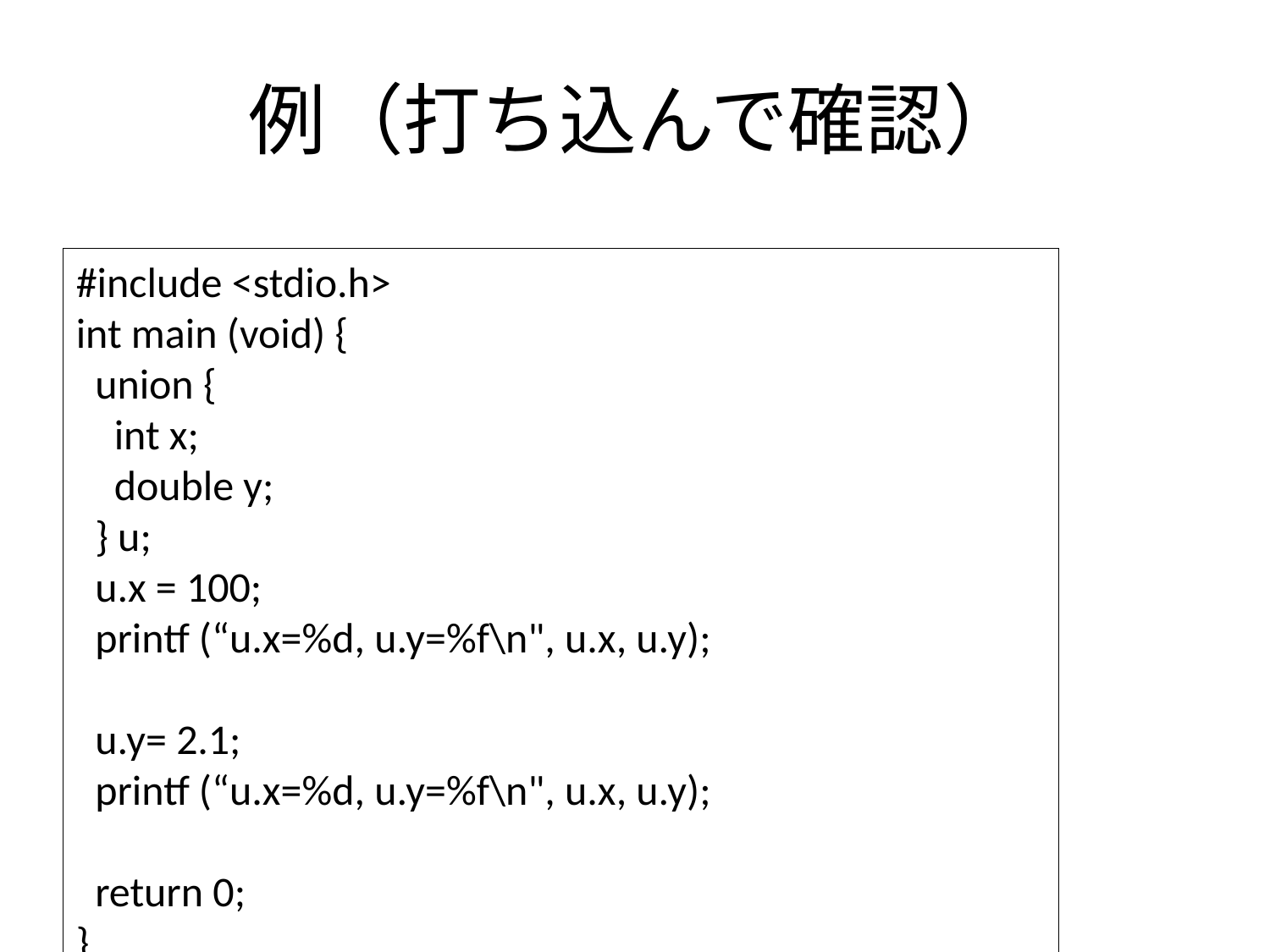

# 例（打ち込んで確認）
#include <stdio.h>
int main (void) {
  union {
    int x;
    double y;
  } u;
  u.x = 100;
  printf (“u.x=%d, u.y=%f\n", u.x, u.y);
  u.y= 2.1;
  printf (“u.x=%d, u.y=%f\n", u.x, u.y);
  return 0;
}